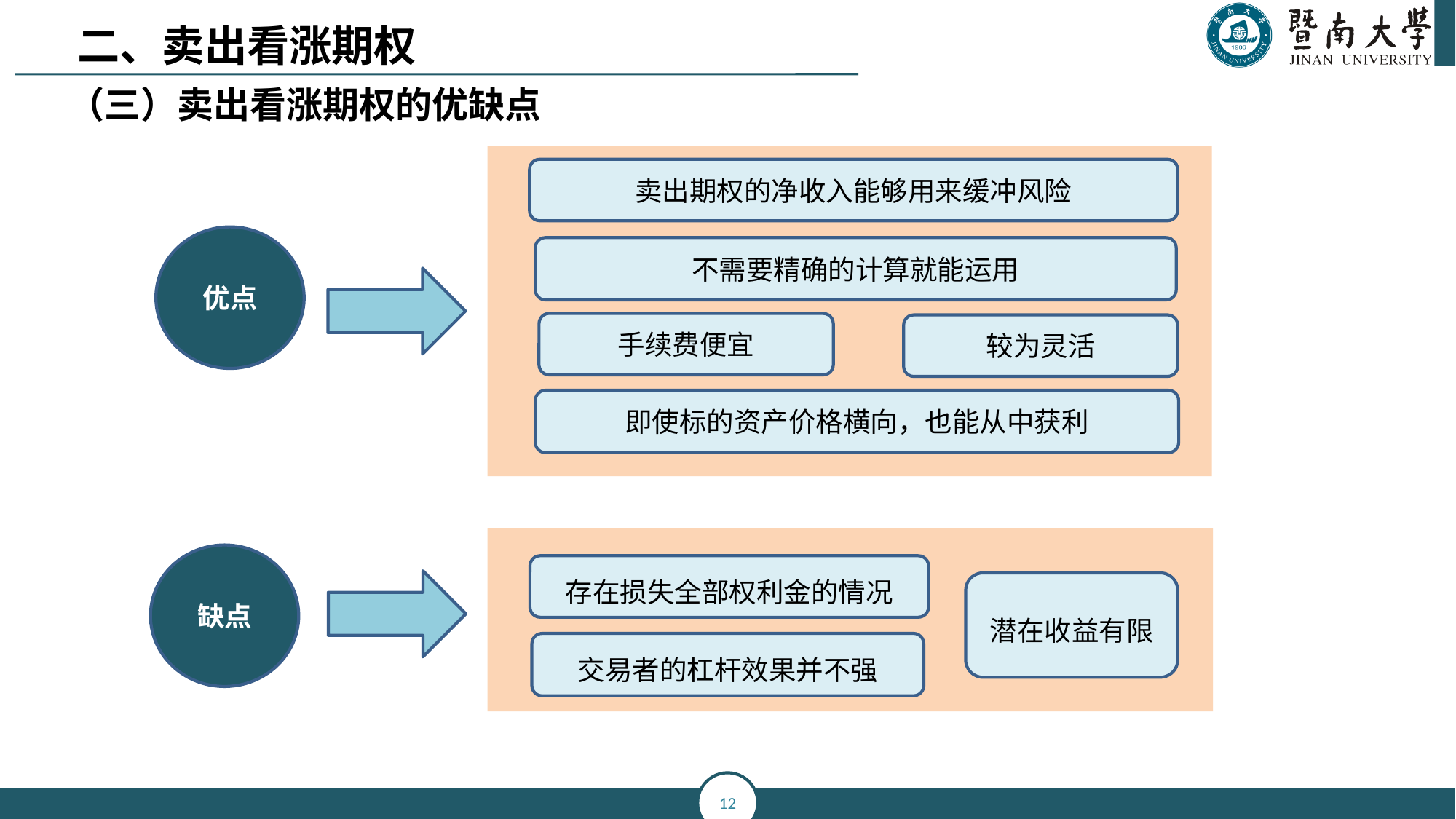

二、卖出看涨期权
（三）卖出看涨期权的优缺点

卖出期权的净收入能够用来缓冲风险
优点
不需要精确的计算就能运用

手续费便宜
较为灵活
即使标的资产价格横向，也能从中获利

缺点
存在损失全部权利金的情况
交易者的杠杆效果并不强

潜在收益有限